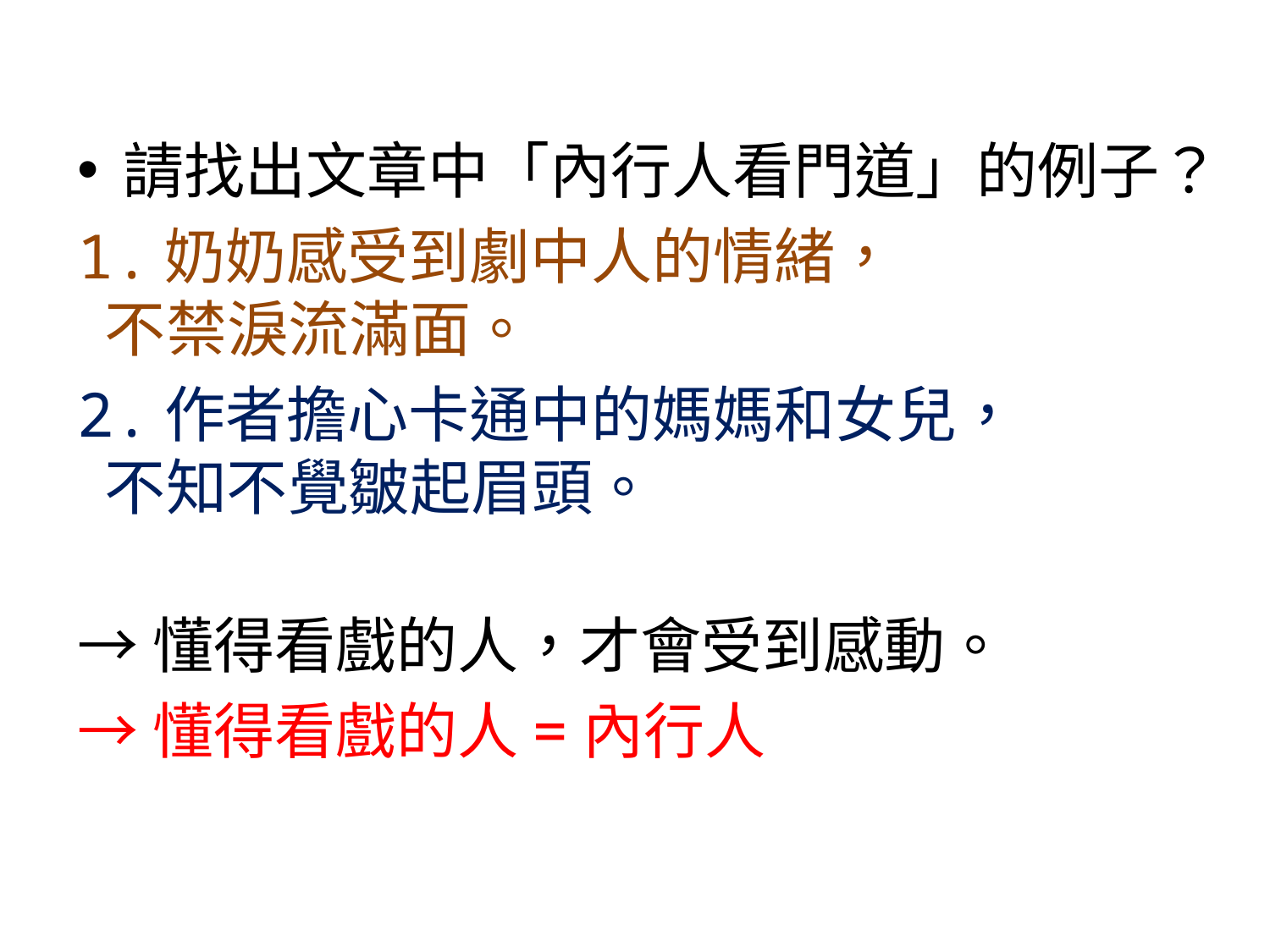

#
請找出文章中「內行人看門道」的例子？
1.奶奶感受到劇中人的情緒，
  不禁淚流滿面。
2.作者擔心卡通中的媽媽和女兒，
  不知不覺皺起眉頭。
→懂得看戲的人，才會受到感動。
→懂得看戲的人=內行人